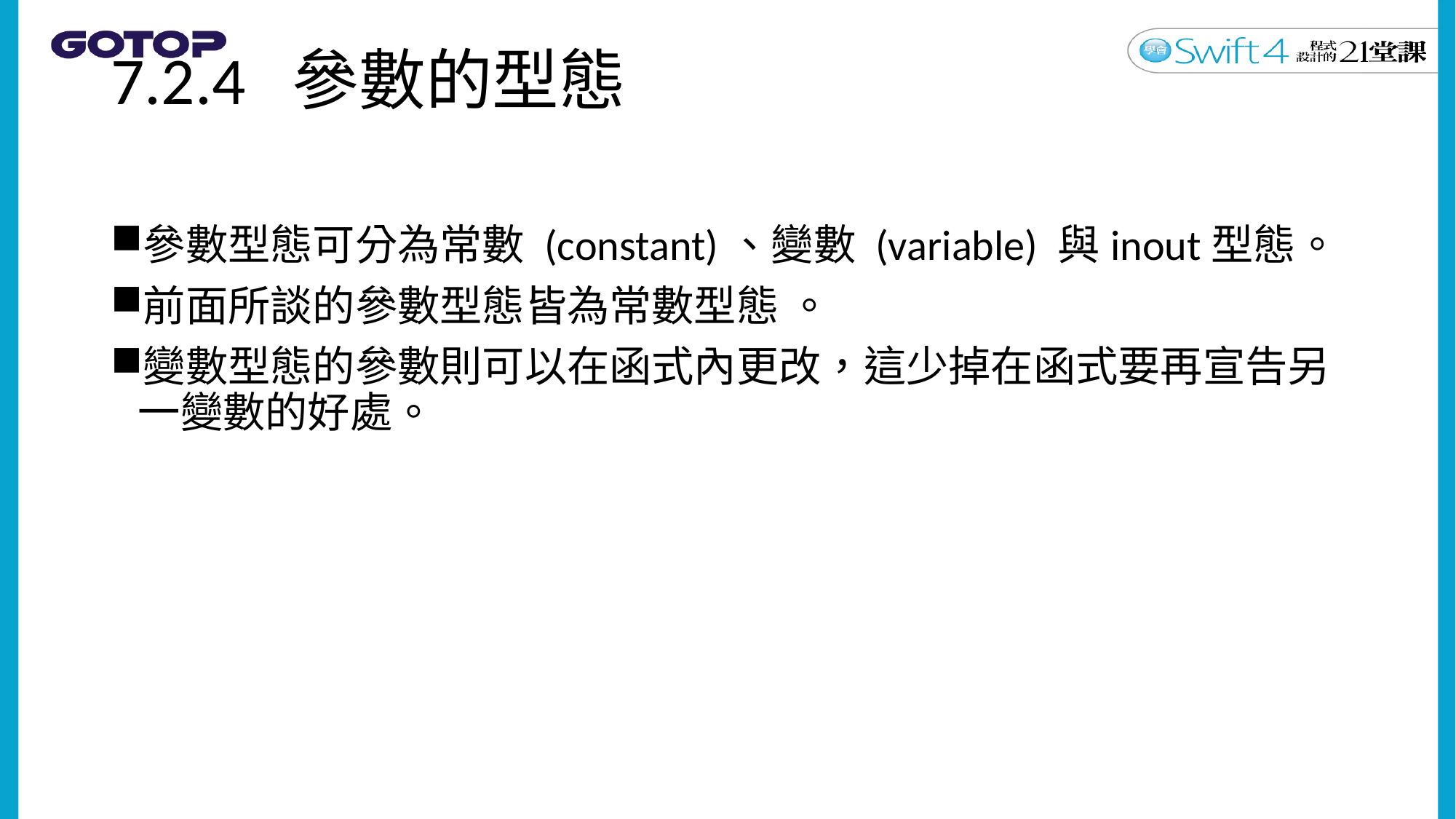

# 7.2.4  參數的型態
參數型態可分為常數 (constant)、變數 (variable) 與inout型態。
前面所談的參數型態皆為常數型態 。
變數型態的參數則可以在函式內更改，這少掉在函式要再宣告另一變數的好處。